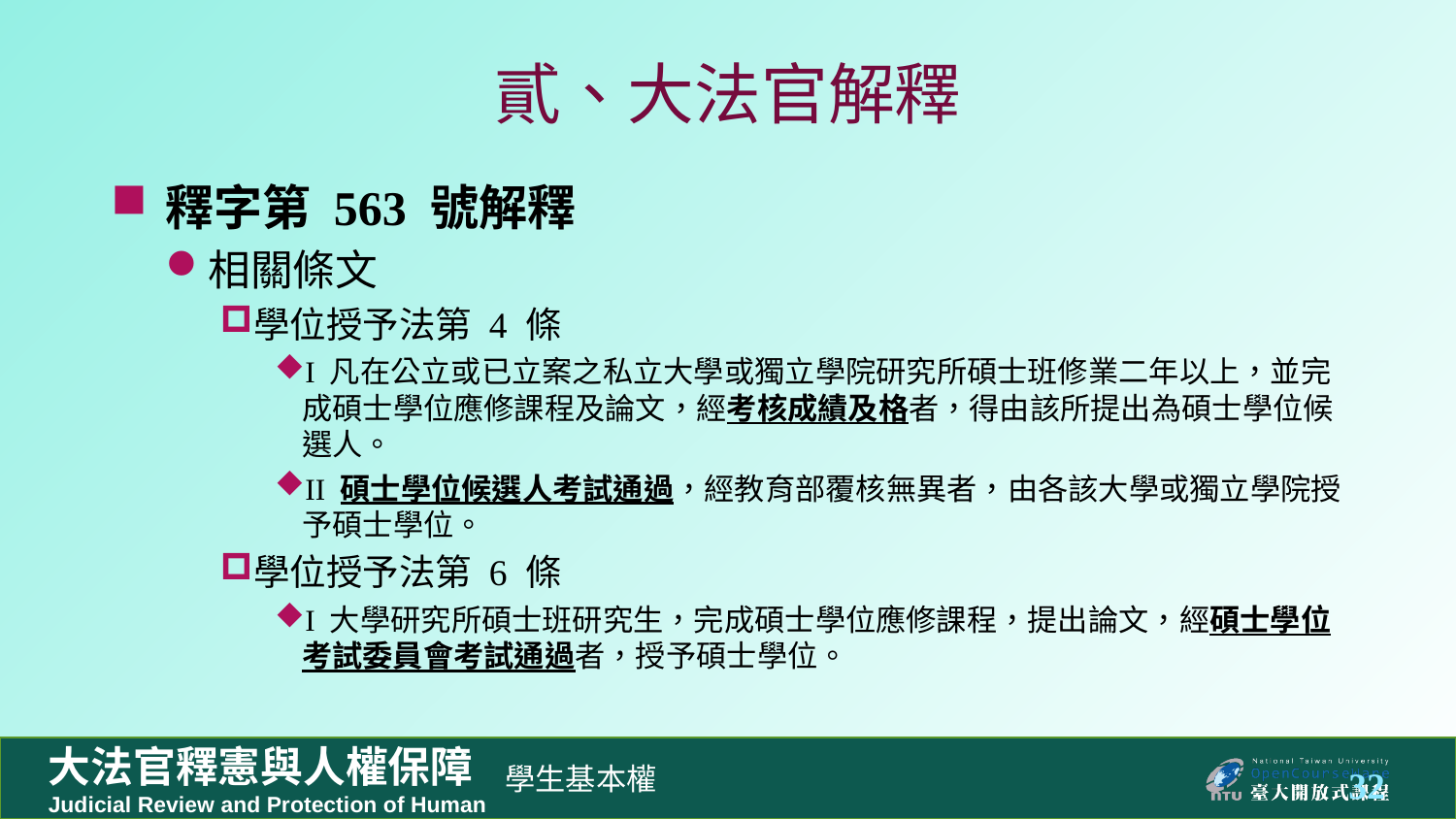

# 貳、大法官解釋
釋字第 563 號解釋
相關條文
學位授予法第 4 條
I 凡在公立或已立案之私立大學或獨立學院研究所碩士班修業二年以上，並完成碩士學位應修課程及論文，經考核成績及格者，得由該所提出為碩士學位候選人。
II 碩士學位候選人考試通過，經教育部覆核無異者，由各該大學或獨立學院授予碩士學位。
學位授予法第 6 條
I 大學研究所碩士班研究生，完成碩士學位應修課程，提出論文，經碩士學位考試委員會考試通過者，授予碩士學位。